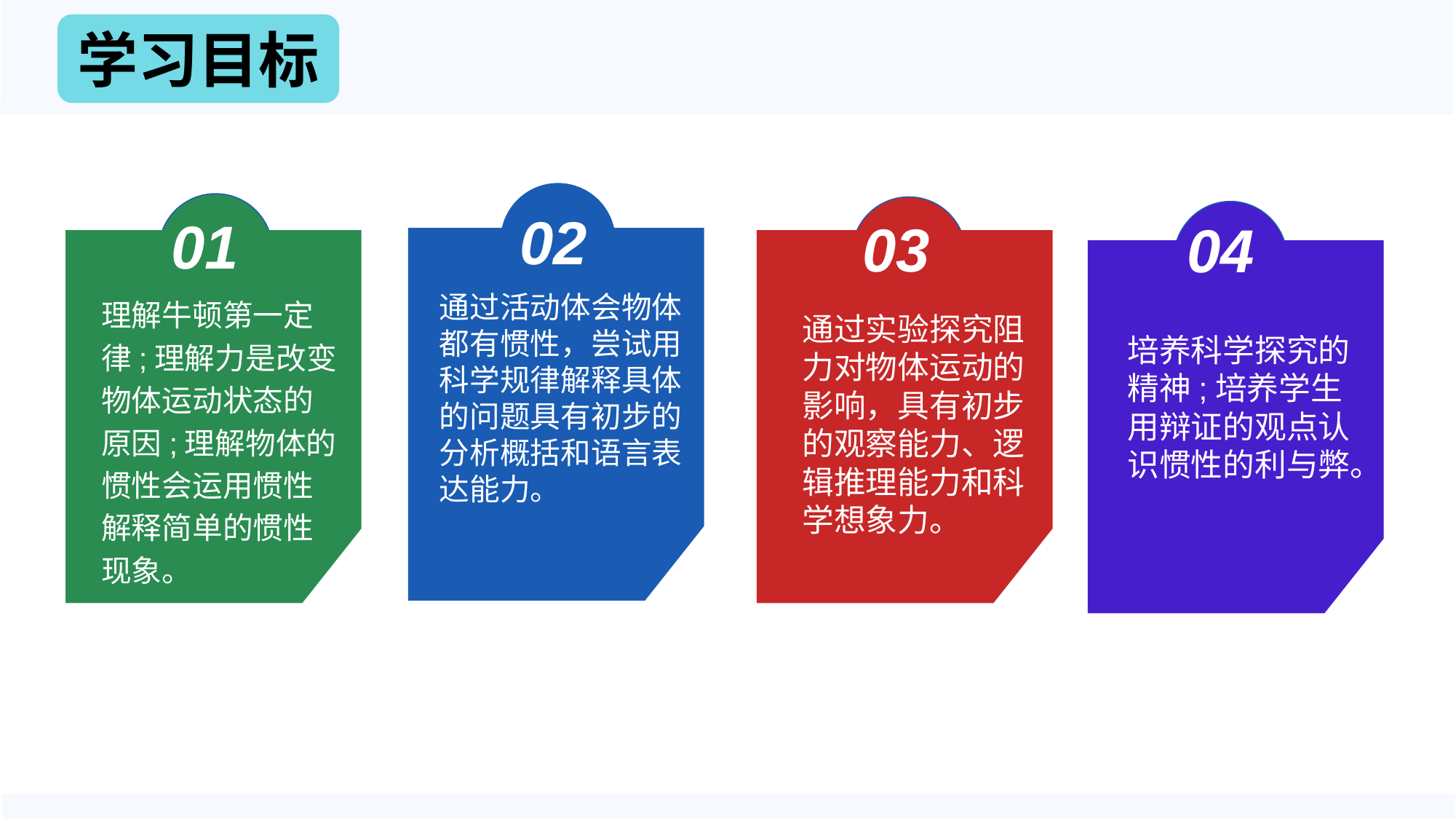

学习目标

02

01

03

04

通过活动体会物体都有惯性，尝试用科学规律解释具体的问题具有初步的分析概括和语言表达能力。
理解牛顿第一定律;理解力是改变物体运动状态的原因;理解物体的惯性会运用惯性解释简单的惯性现象。
通过实验探究阻力对物体运动的影响，具有初步的观察能力、逻辑推理能力和科学想象力。
培养科学探究的精神;培养学生用辩证的观点认识惯性的利与弊。